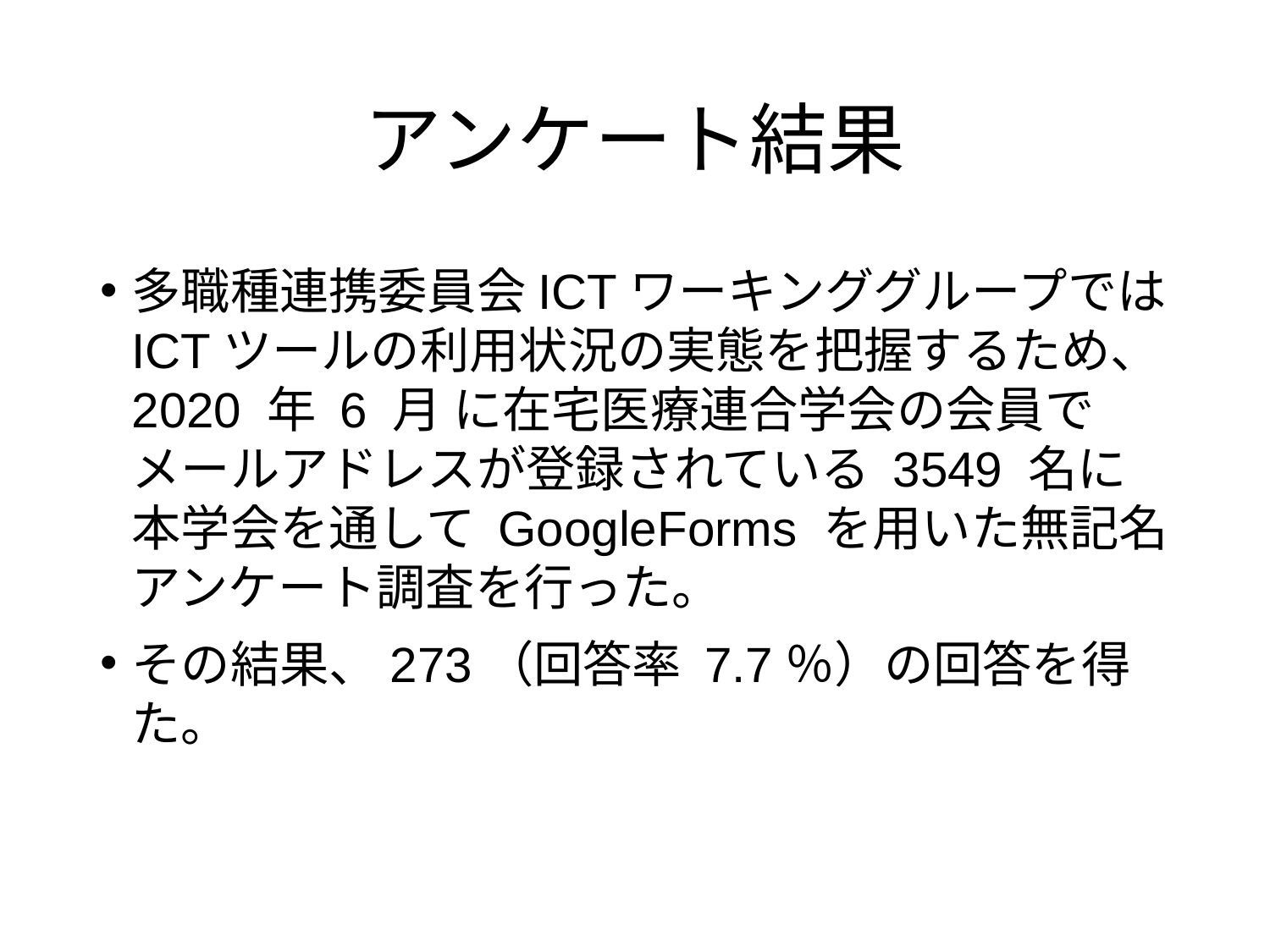

# アンケート結果
多職種連携委員会ICTワーキンググループではICTツールの利用状況の実態を把握するため、2020 年 6 月 に在宅医療連合学会の会員でメールアドレスが登録されている 3549 名に本学会を通して GoogleForms を用いた無記名アンケート調査を行った。
その結果、273（回答率 7.7％）の回答を得た。